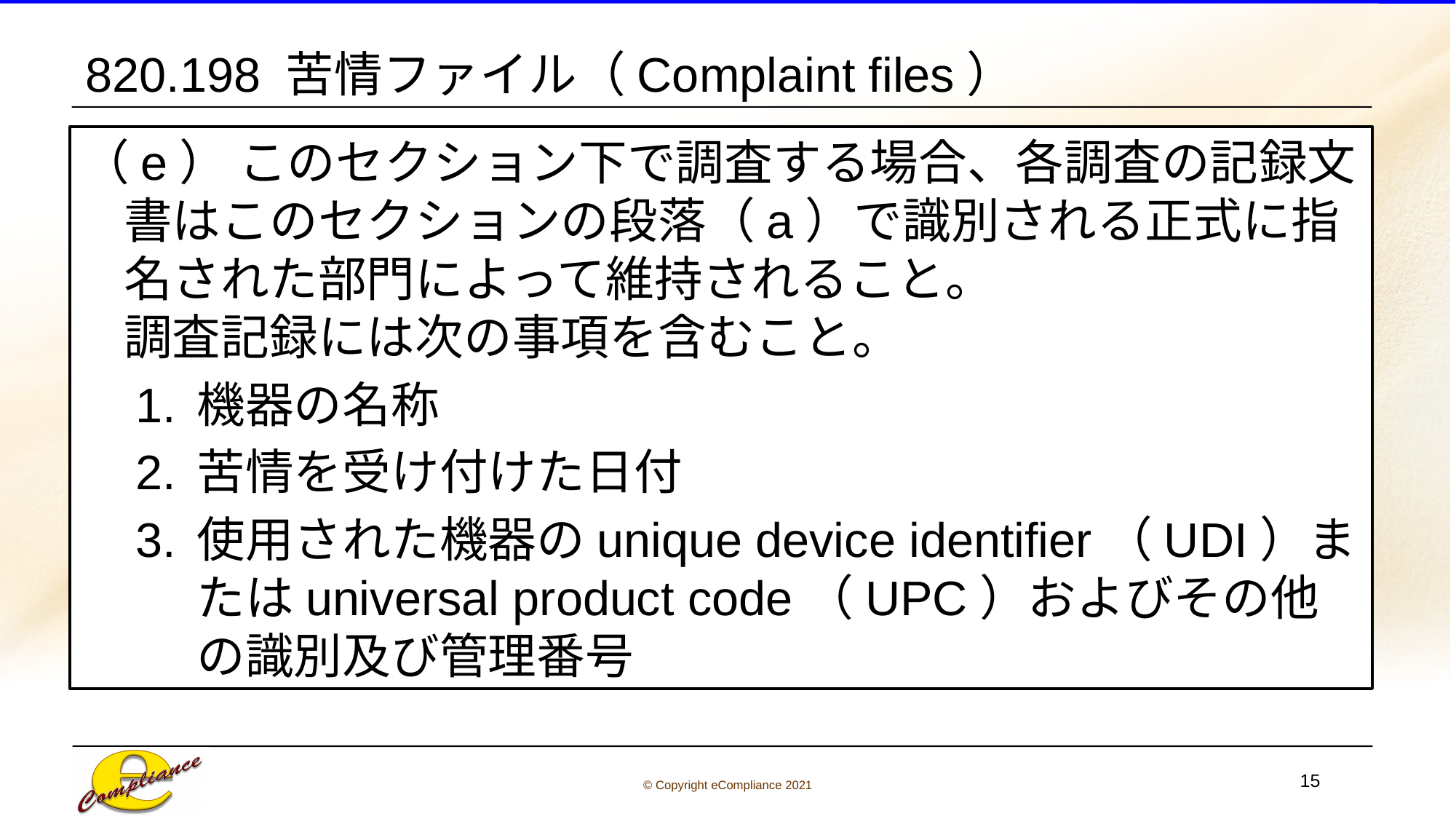

820.198 苦情ファイル（Complaint files）
（e） このセクション下で調査する場合、各調査の記録文書はこのセクションの段落（a）で識別される正式に指名された部門によって維持されること。
調査記録には次の事項を含むこと。
機器の名称
苦情を受け付けた日付
使用された機器のunique device identifier（UDI）またはuniversal product code（UPC）およびその他の識別及び管理番号